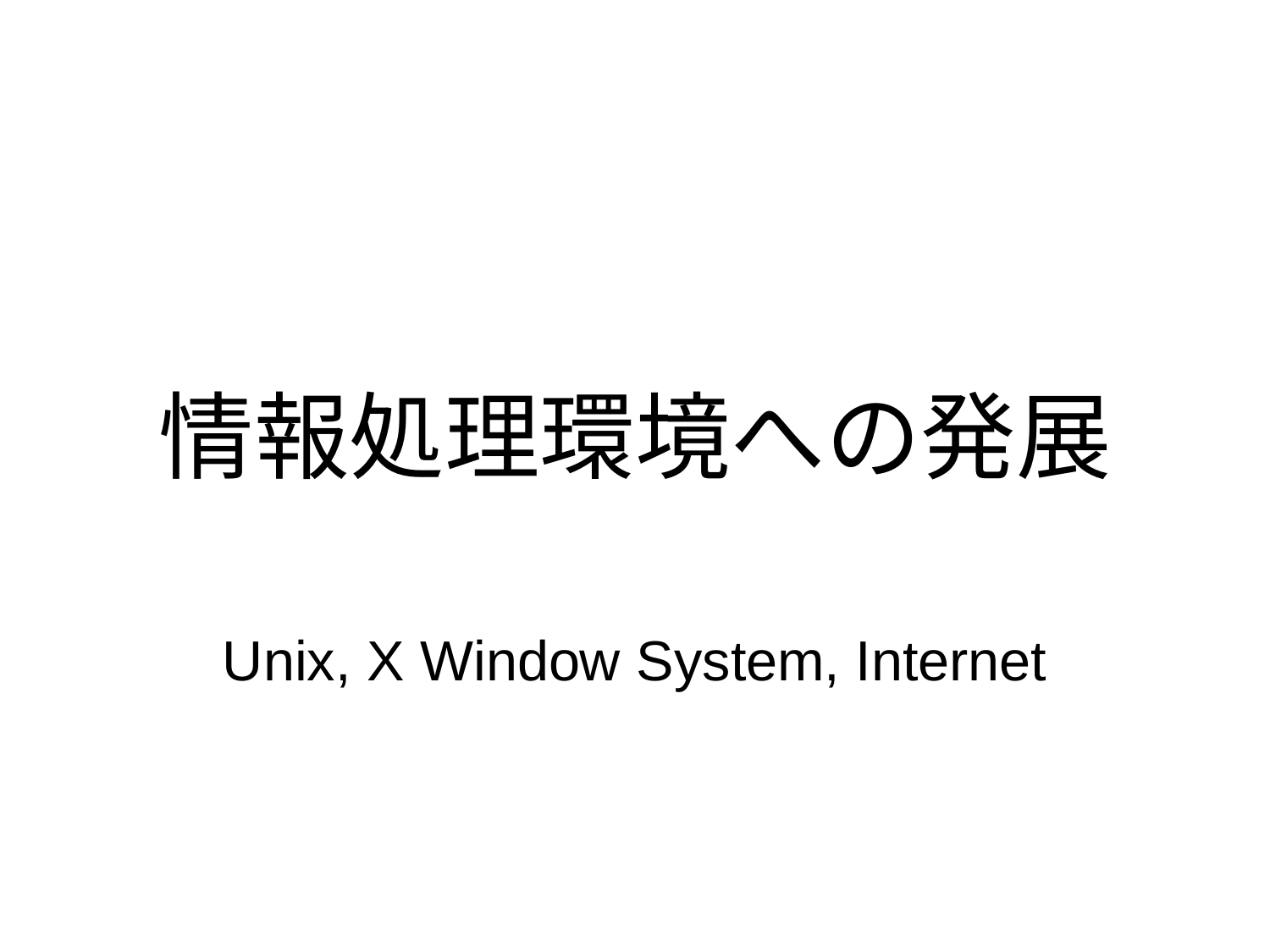

# 情報処理環境への発展

Unix, X Window System, Internet